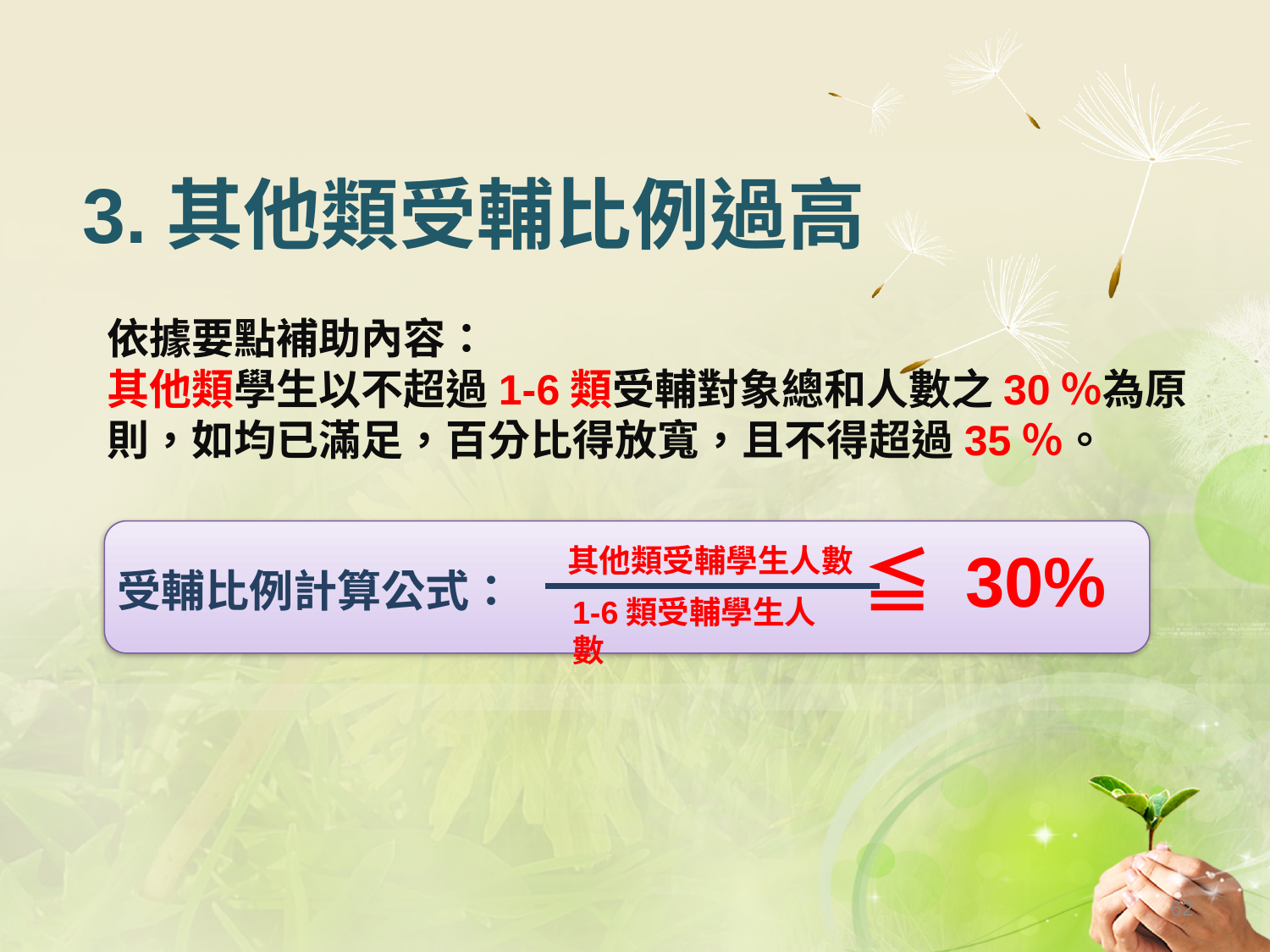

# 3.其他類受輔比例過高
依據要點補助內容：
其他類學生以不超過1-6類受輔對象總和人數之30％為原則，如均已滿足，百分比得放寬，且不得超過35％。
受輔比例計算公式：                                   ≦ 30%

其他類受輔學生人數
1-6類受輔學生人數
62